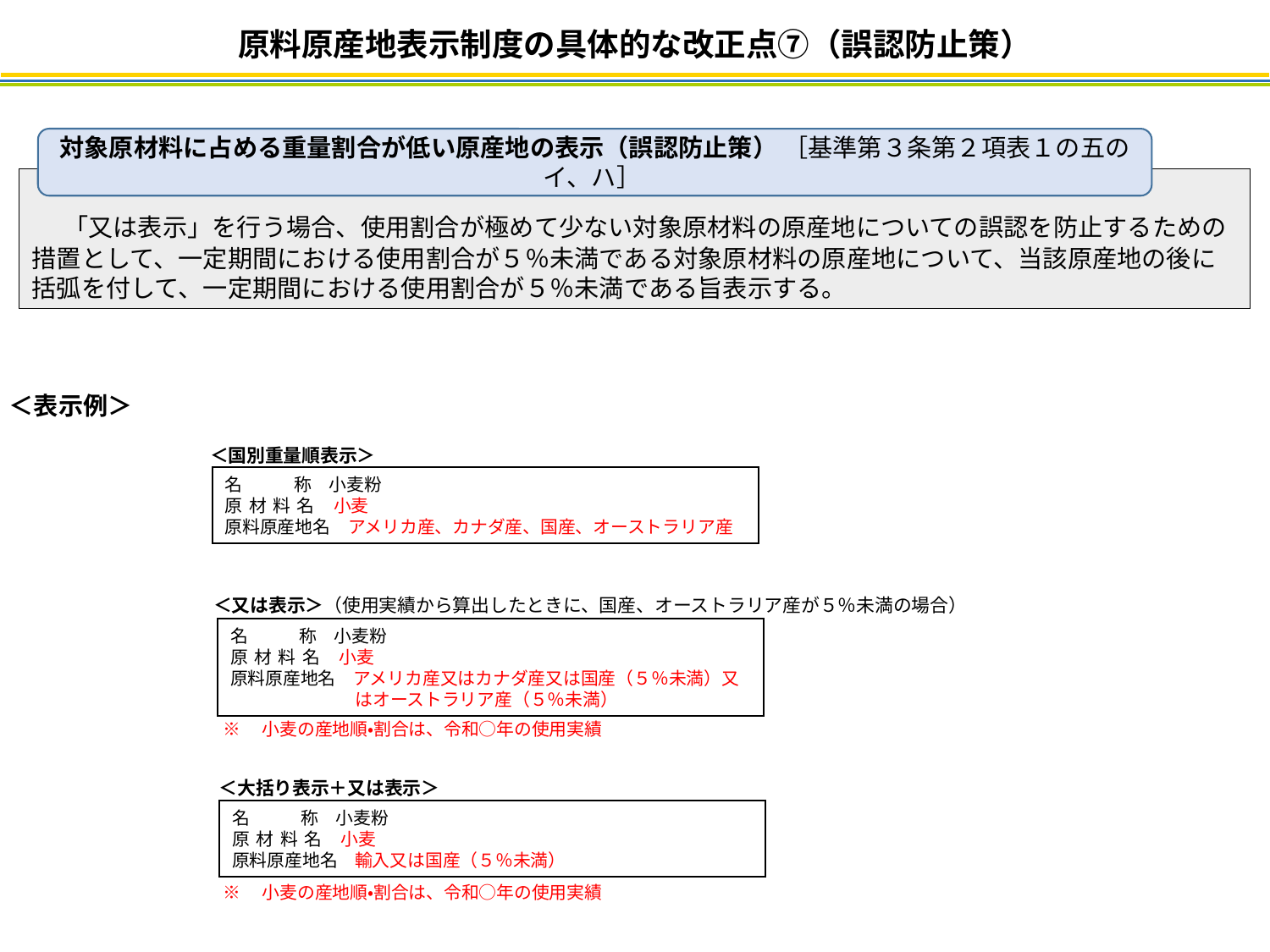

原料原産地表示制度の具体的な改正点⑦（誤認防止策）
対象原材料に占める重量割合が低い原産地の表示（誤認防止策） ［基準第３条第２項表１の五のイ、ハ］

　「又は表示」を行う場合、使用割合が極めて少ない対象原材料の原産地についての誤認を防止するための措置として、一定期間における使用割合が５％未満である対象原材料の原産地について、当該原産地の後に括弧を付して、一定期間における使用割合が５％未満である旨表示する。
＜表示例＞
＜国別重量順表示＞
名    　　称　小麦粉
原 材 料 名　小麦
原料原産地名　アメリカ産、カナダ産、国産、オーストラリア産
＜又は表示＞（使用実績から算出したときに、国産、オーストラリア産が５％未満の場合）
名    　　称　小麦粉
原 材 料 名　小麦
原料原産地名　アメリカ産又はカナダ産又は国産（５％未満）又はオーストラリア産（５％未満）
※　小麦の産地順・割合は、令和○年の使用実績
＜大括り表示＋又は表示＞
名    　　称　小麦粉
原 材 料 名　小麦
原料原産地名　輸入又は国産（５％未満）
※　小麦の産地順・割合は、令和○年の使用実績